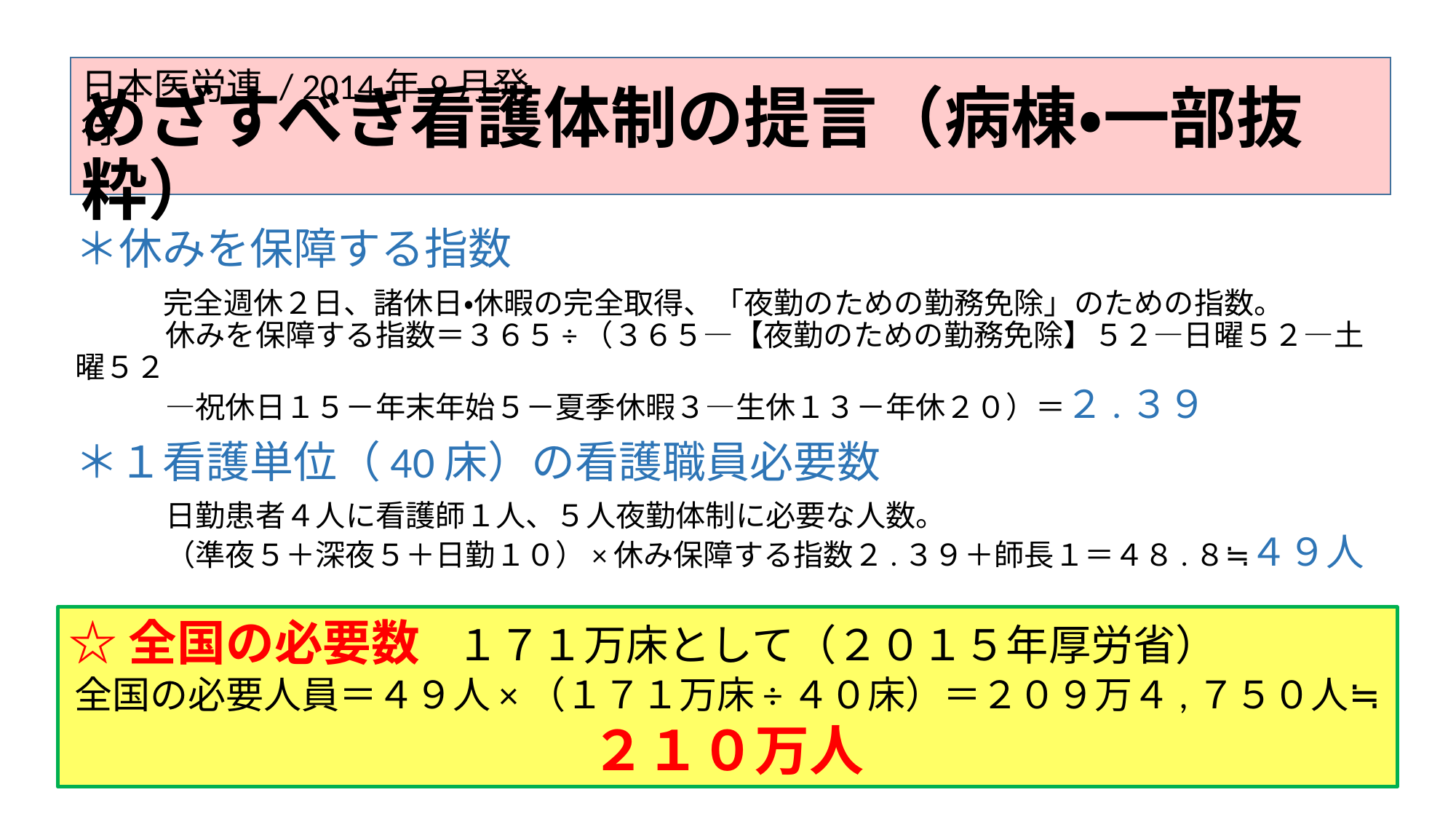

日本医労連 / 2014年9月発行
# めざすべき看護体制の提言（病棟・一部抜粋）
＊休みを保障する指数
　　　 完全週休２日、諸休日・休暇の完全取得、「夜勤のための勤務免除」のための指数。
　　　休みを保障する指数＝３６５÷（３６５―【夜勤のための勤務免除】５２―日曜５２―土曜５２　　　
　　　―祝休日１５－年末年始５－夏季休暇３―生休１３－年休２０）＝２.３９
＊１看護単位（40床）の看護職員必要数
　　　日勤患者４人に看護師１人、５人夜勤体制に必要な人数。
　　　（準夜５＋深夜５＋日勤１０）×休み保障する指数２.３９＋師長１＝４８.８≒４９人
☆全国の必要数　１７１万床として（２０１５年厚労省）
全国の必要人員＝４９人×（１７１万床÷４０床）＝２０９万４,７５０人≒２１０万人